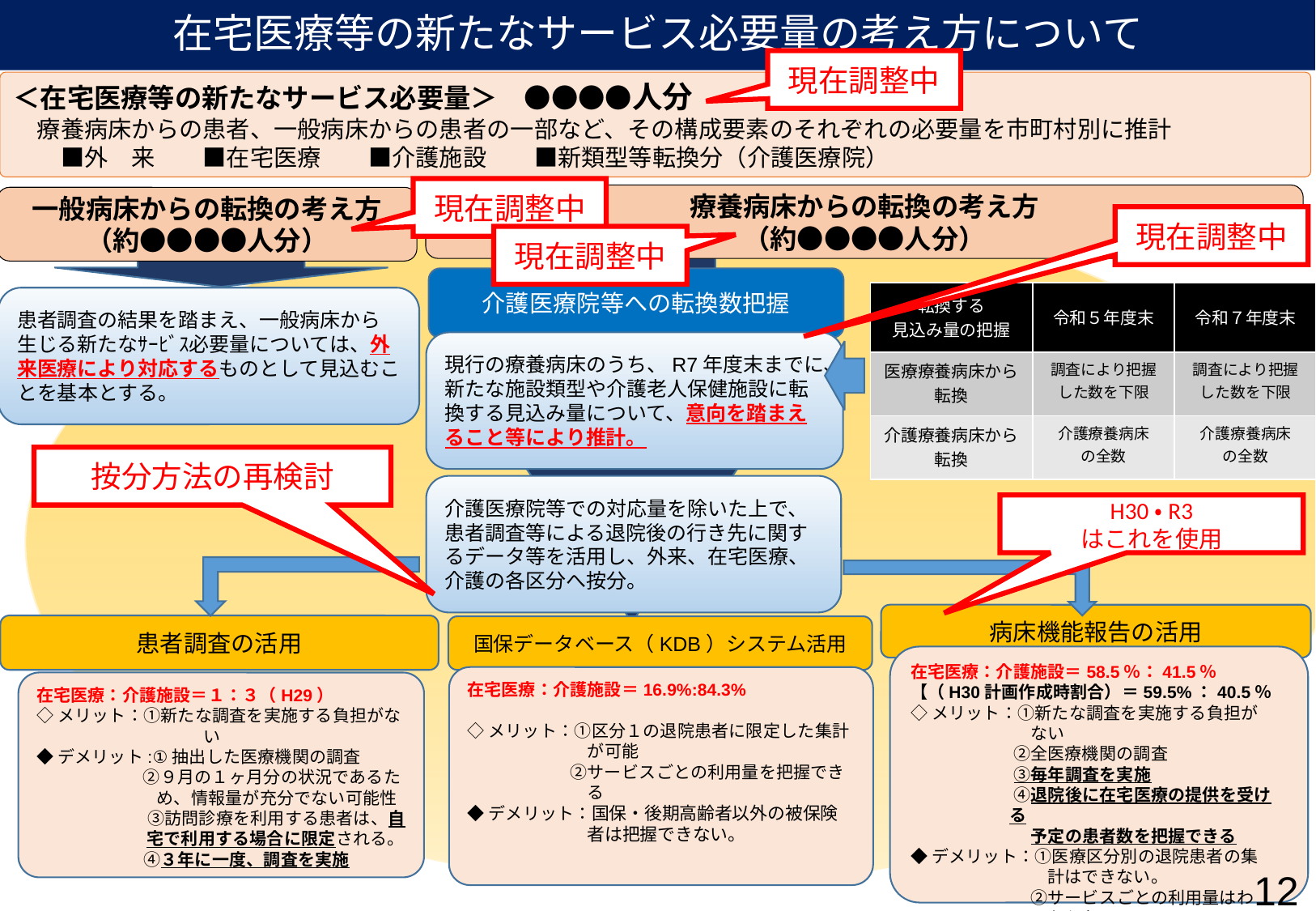

在宅医療等の新たなサービス必要量の考え方について
現在調整中
＜在宅医療等の新たなサービス必要量＞　●●●●人分
　療養病床からの患者、一般病床からの患者の一部など、その構成要素のそれぞれの必要量を市町村別に推計
　　■外　来　　■在宅医療　　■介護施設　　■新類型等転換分（介護医療院）
現在調整中
療養病床からの転換の考え方
（約●●●●人分）
一般病床からの転換の考え方
（約●●●●人分）

現在調整中

現在調整中
介護医療院等への転換数把握
| 転換する 見込み量の把握 | 令和５年度末 | 令和７年度末 |
| --- | --- | --- |
| 医療療養病床から 転換 | 調査により把握 した数を下限 | 調査により把握 した数を下限 |
| 介護療養病床から 転換 | 介護療養病床 の全数 | 介護療養病床 の全数 |
患者調査の結果を踏まえ、一般病床から生じる新たなｻｰﾋﾞｽ必要量については、外来医療により対応するものとして見込むことを基本とする。
現行の療養病床のうち、R7年度末までに、新たな施設類型や介護老人保健施設に転換する見込み量について、意向を踏まえること等により推計。

按分方法の再検討
介護医療院等での対応量を除いた上で、患者調査等による退院後の行き先に関するデータ等を活用し、外来、在宅医療、介護の各区分へ按分。
H30・R3
はこれを使用

病床機能報告の活用
患者調査の活用
国保データベース（KDB）システム活用
在宅医療：介護施設＝58.5％：41.5％
【（H30計画作成時割合）＝59.5%：40.5％
◇メリット：①新たな調査を実施する負担が
　　　　　　　ない
　　　　　　②全医療機関の調査
　　　　　　③毎年調査を実施
　　　　　　④退院後に在宅医療の提供を受ける
　　　　　　　予定の患者数を把握できる
◆デメリット：①医療区分別の退院患者の集
　　　　　　　　計はできない。
　　　　　　　②サービスごとの利用量はわ
　　　　　　　　からない。

在宅医療：介護施設＝16.9%:84.3%

◇メリット：➀区分１の退院患者に限定した集計
　　　　　　　が可能
　　　　　　②サービスごとの利用量を把握でき
　　　　　　　る
◆デメリット：国保・後期高齢者以外の被保険者は把握できない。

在宅医療：介護施設＝１：３（H29）
◇メリット：①新たな調査を実施する負担がな　　　　い
◆デメリット:①抽出した医療機関の調査
　　　　　　 ②９月の１ヶ月分の状況であるため、情報量が充分でない可能性
 　　　　　　③訪問診療を利用する患者は、自宅で利用する場合に限定される。
　　　　　　 ④３年に一度、調査を実施
２４
12